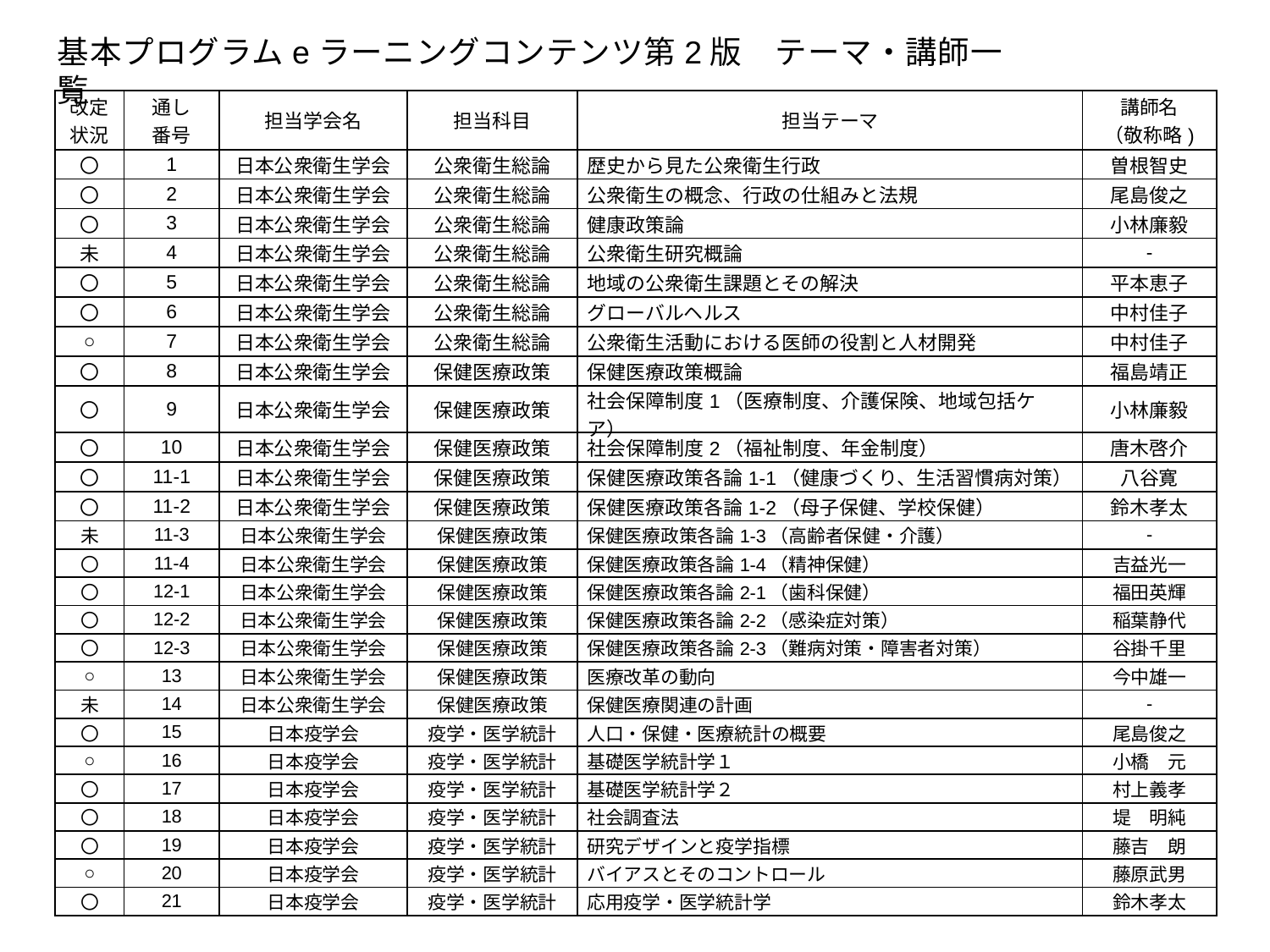

基本プログラムeラーニングコンテンツ第2版　テーマ・講師一覧
| 改定 状況 | 通し 番号 | 担当学会名 | 担当科目 | 担当テーマ | 講師名 （敬称略) |
| --- | --- | --- | --- | --- | --- |
| 〇 | 1 | 日本公衆衛生学会 | 公衆衛生総論 | 歴史から見た公衆衛生行政 | 曽根智史 |
| 〇 | 2 | 日本公衆衛生学会 | 公衆衛生総論 | 公衆衛生の概念、行政の仕組みと法規 | 尾島俊之 |
| 〇 | 3 | 日本公衆衛生学会 | 公衆衛生総論 | 健康政策論 | 小林廉毅 |
| 未 | 4 | 日本公衆衛生学会 | 公衆衛生総論 | 公衆衛生研究概論 | - |
| 〇 | 5 | 日本公衆衛生学会 | 公衆衛生総論 | 地域の公衆衛生課題とその解決 | 平本恵子 |
| 〇 | 6 | 日本公衆衛生学会 | 公衆衛生総論 | グローバルヘルス | 中村佳子 |
| ○ | 7 | 日本公衆衛生学会 | 公衆衛生総論 | 公衆衛生活動における医師の役割と人材開発 | 中村佳子 |
| 〇 | 8 | 日本公衆衛生学会 | 保健医療政策 | 保健医療政策概論 | 福島靖正 |
| 〇 | 9 | 日本公衆衛生学会 | 保健医療政策 | 社会保障制度1（医療制度、介護保険、地域包括ケア） | 小林廉毅 |
| 〇 | 10 | 日本公衆衛生学会 | 保健医療政策 | 社会保障制度2（福祉制度、年金制度） | 唐木啓介 |
| 〇 | 11-1 | 日本公衆衛生学会 | 保健医療政策 | 保健医療政策各論1-1（健康づくり、生活習慣病対策） | 八谷寛 |
| 〇 | 11-2 | 日本公衆衛生学会 | 保健医療政策 | 保健医療政策各論1-2（母子保健、学校保健） | 鈴木孝太 |
| 未 | 11-3 | 日本公衆衛生学会 | 保健医療政策 | 保健医療政策各論1-3（高齢者保健・介護） | - |
| 〇 | 11-4 | 日本公衆衛生学会 | 保健医療政策 | 保健医療政策各論1-4（精神保健） | 吉益光一 |
| 〇 | 12-1 | 日本公衆衛生学会 | 保健医療政策 | 保健医療政策各論2-1（歯科保健） | 福田英輝 |
| 〇 | 12-2 | 日本公衆衛生学会 | 保健医療政策 | 保健医療政策各論2-2（感染症対策） | 稲葉静代 |
| 〇 | 12-3 | 日本公衆衛生学会 | 保健医療政策 | 保健医療政策各論2-3（難病対策・障害者対策） | 谷掛千里 |
| ○ | 13 | 日本公衆衛生学会 | 保健医療政策 | 医療改革の動向 | 今中雄一 |
| 未 | 14 | 日本公衆衛生学会 | 保健医療政策 | 保健医療関連の計画 | - |
| 〇 | 15 | 日本疫学会 | 疫学・医学統計 | 人口・保健・医療統計の概要 | 尾島俊之 |
| ○ | 16 | 日本疫学会 | 疫学・医学統計 | 基礎医学統計学１ | 小橋 元 |
| 〇 | 17 | 日本疫学会 | 疫学・医学統計 | 基礎医学統計学２ | 村上義孝 |
| 〇 | 18 | 日本疫学会 | 疫学・医学統計 | 社会調査法 | 堤 明純 |
| 〇 | 19 | 日本疫学会 | 疫学・医学統計 | 研究デザインと疫学指標 | 藤吉 朗 |
| ○ | 20 | 日本疫学会 | 疫学・医学統計 | バイアスとそのコントロール | 藤原武男 |
| 〇 | 21 | 日本疫学会 | 疫学・医学統計 | 応用疫学・医学統計学 | 鈴木孝太 |